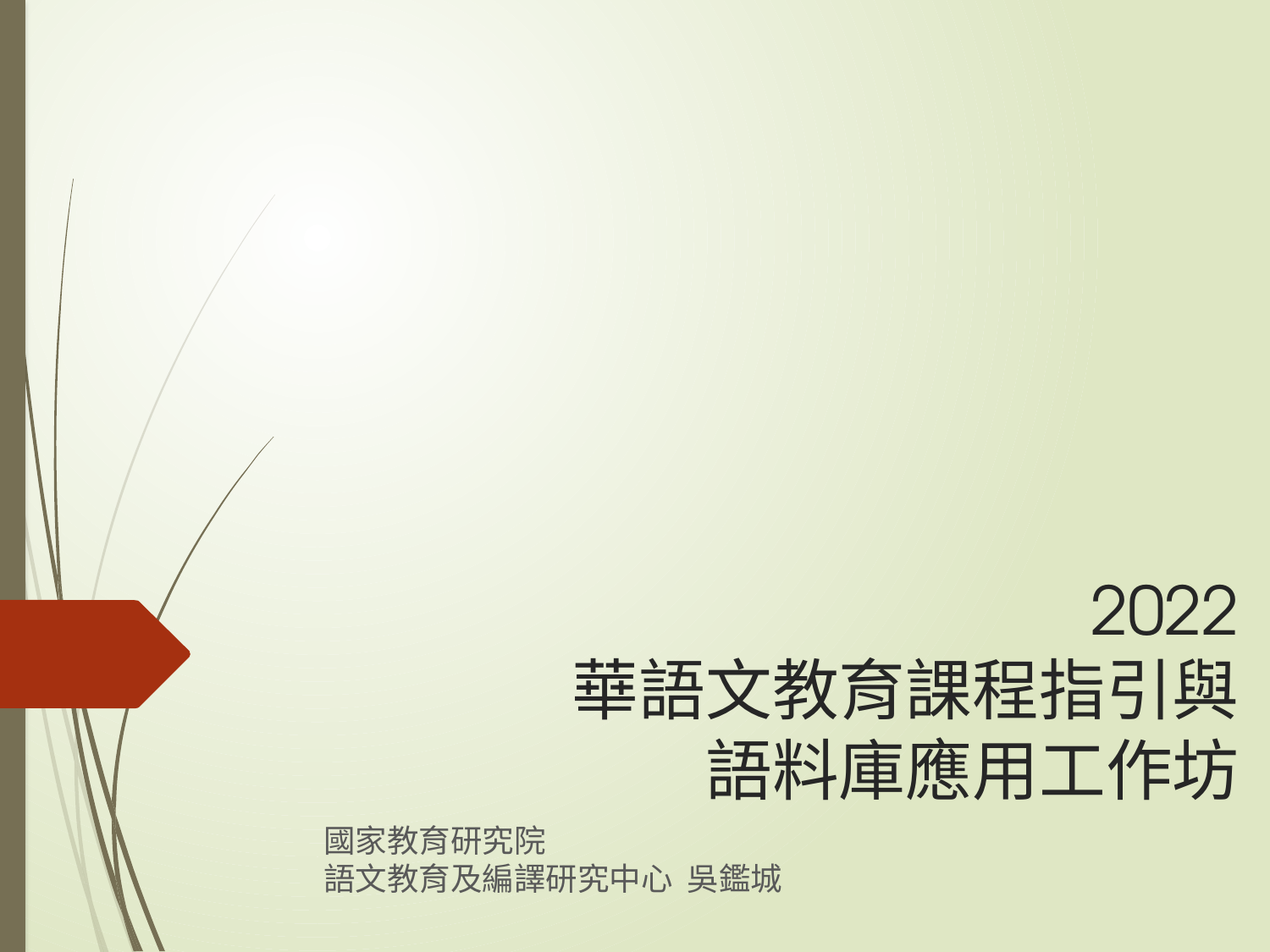

# 2022 華語文教育課程指引與 語料庫應用工作坊
國家教育研究院
語文教育及編譯研究中心  吳鑑城